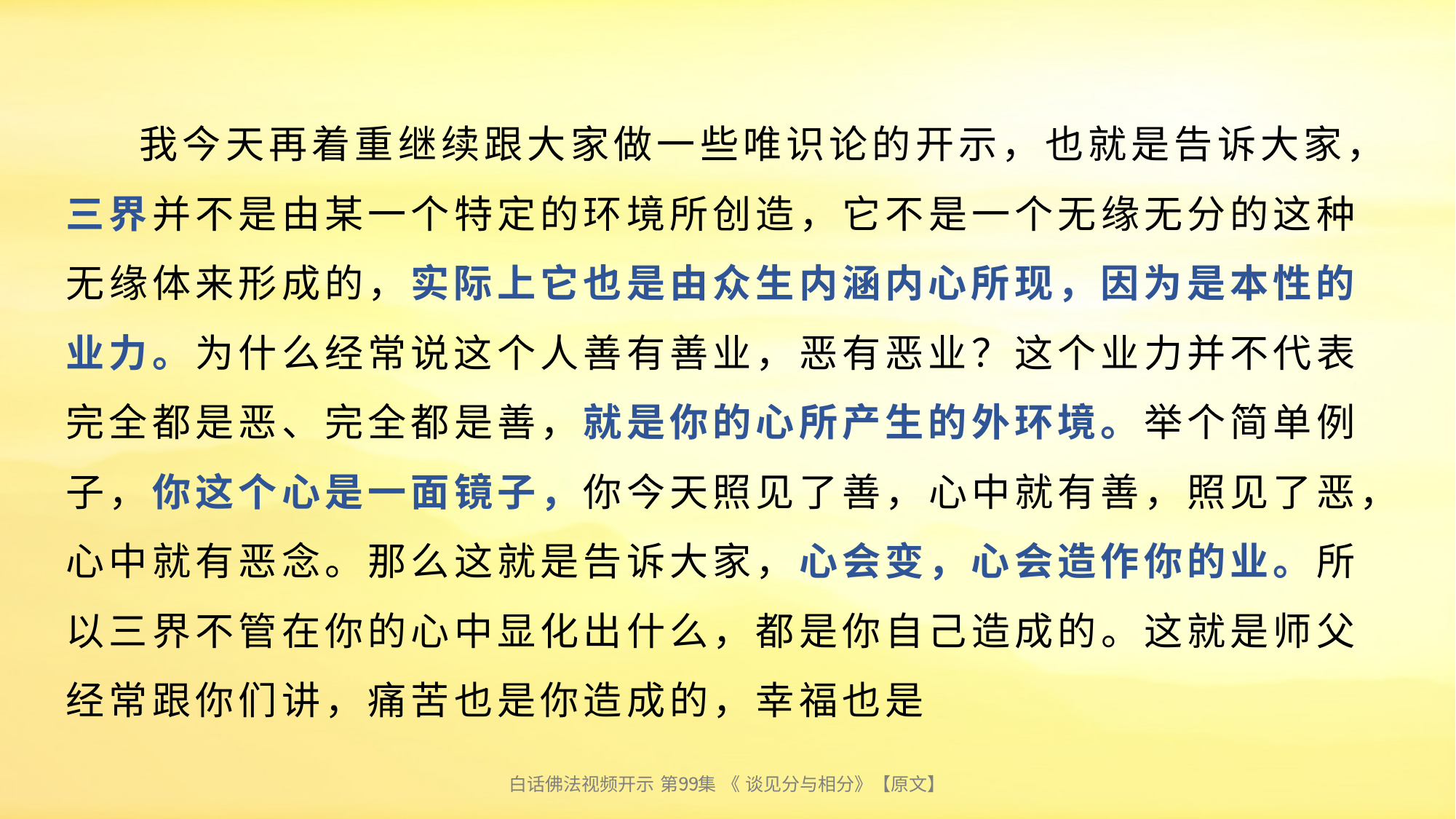

# 我今天再着重继续跟大家做一些唯识论的开示，也就是告诉大家，三界并不是由某一个特定的环境所创造，它不是一个无缘无分的这种无缘体来形成的，实际上它也是由众生内涵内心所现，因为是本性的业力。为什么经常说这个人善有善业，恶有恶业？这个业力并不代表完全都是恶、完全都是善，就是你的心所产生的外环境。举个简单例子，你这个心是一面镜子，你今天照见了善，心中就有善，照见了恶，心中就有恶念。那么这就是告诉大家，心会变，心会造作你的业。所以三界不管在你的心中显化出什么，都是你自己造成的。这就是师父经常跟你们讲，痛苦也是你造成的，幸福也是
白话佛法视频开示 第99集 《 谈见分与相分》【原文】